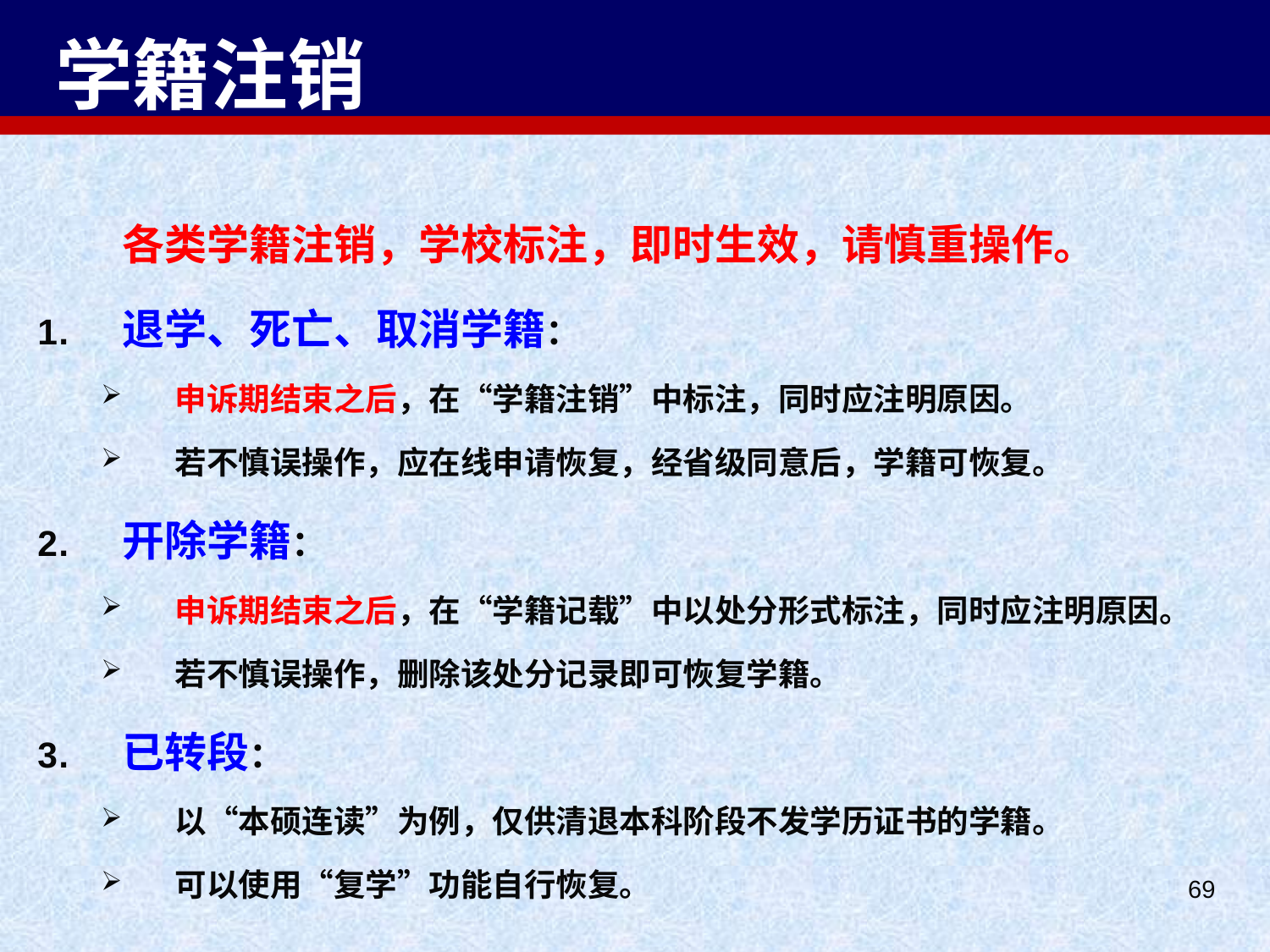

# 学籍注销
	各类学籍注销，学校标注，即时生效，请慎重操作。
退学、死亡、取消学籍：
申诉期结束之后，在“学籍注销”中标注，同时应注明原因。
若不慎误操作，应在线申请恢复，经省级同意后，学籍可恢复。
开除学籍：
申诉期结束之后，在“学籍记载”中以处分形式标注，同时应注明原因。
若不慎误操作，删除该处分记录即可恢复学籍。
已转段：
以“本硕连读”为例，仅供清退本科阶段不发学历证书的学籍。
可以使用“复学”功能自行恢复。
69